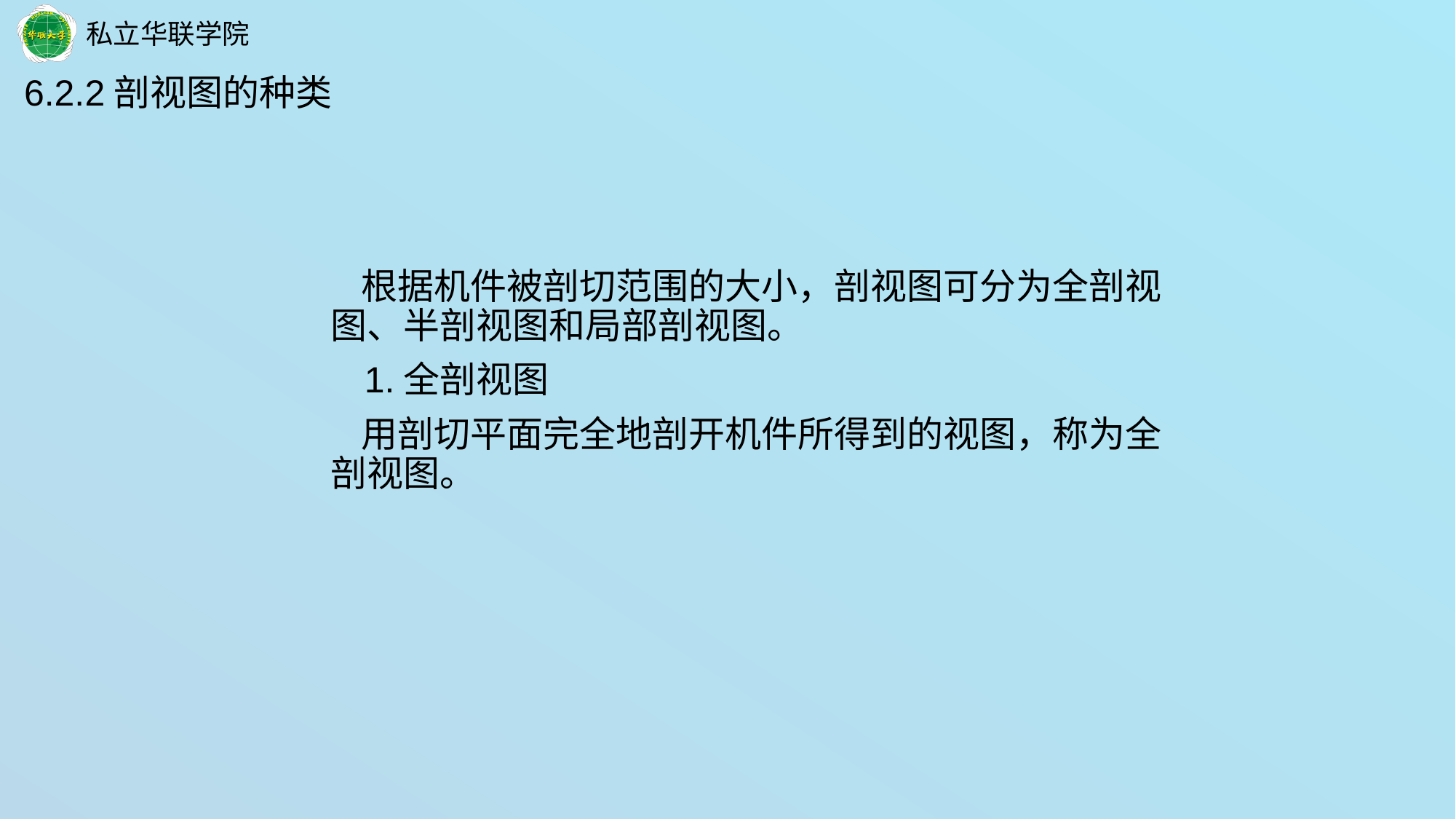

6.2.2剖视图的种类
      根据机件被剖切范围的大小，剖视图可分为全剖视图、半剖视图和局部剖视图。
      1.全剖视图
      用剖切平面完全地剖开机件所得到的视图，称为全剖视图。